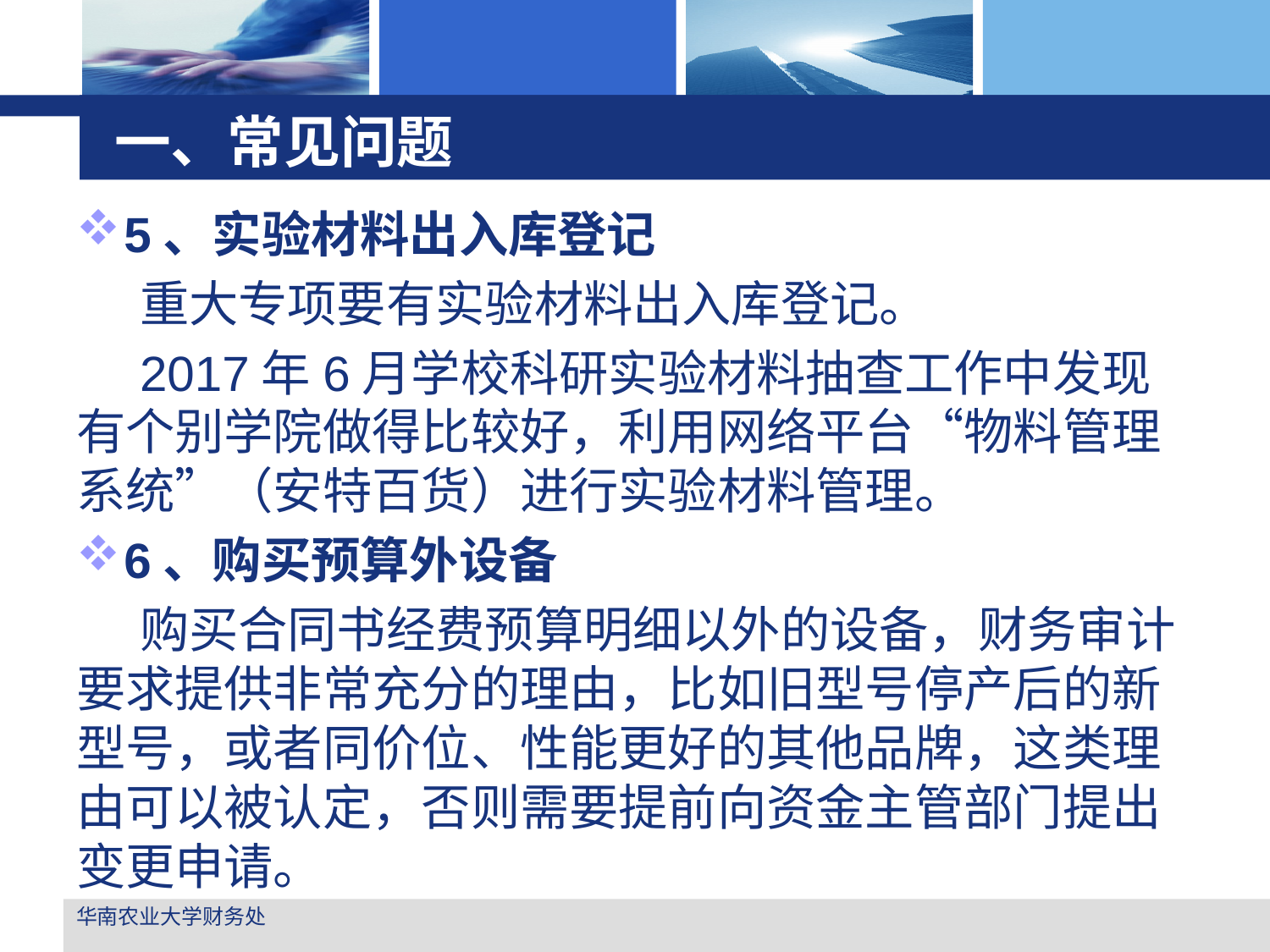

# 一、常见问题
5、实验材料出入库登记
重大专项要有实验材料出入库登记。
2017年6月学校科研实验材料抽查工作中发现有个别学院做得比较好，利用网络平台“物料管理系统”（安特百货）进行实验材料管理。
6、购买预算外设备
购买合同书经费预算明细以外的设备，财务审计要求提供非常充分的理由，比如旧型号停产后的新型号，或者同价位、性能更好的其他品牌，这类理由可以被认定，否则需要提前向资金主管部门提出变更申请。

华南农业大学财务处